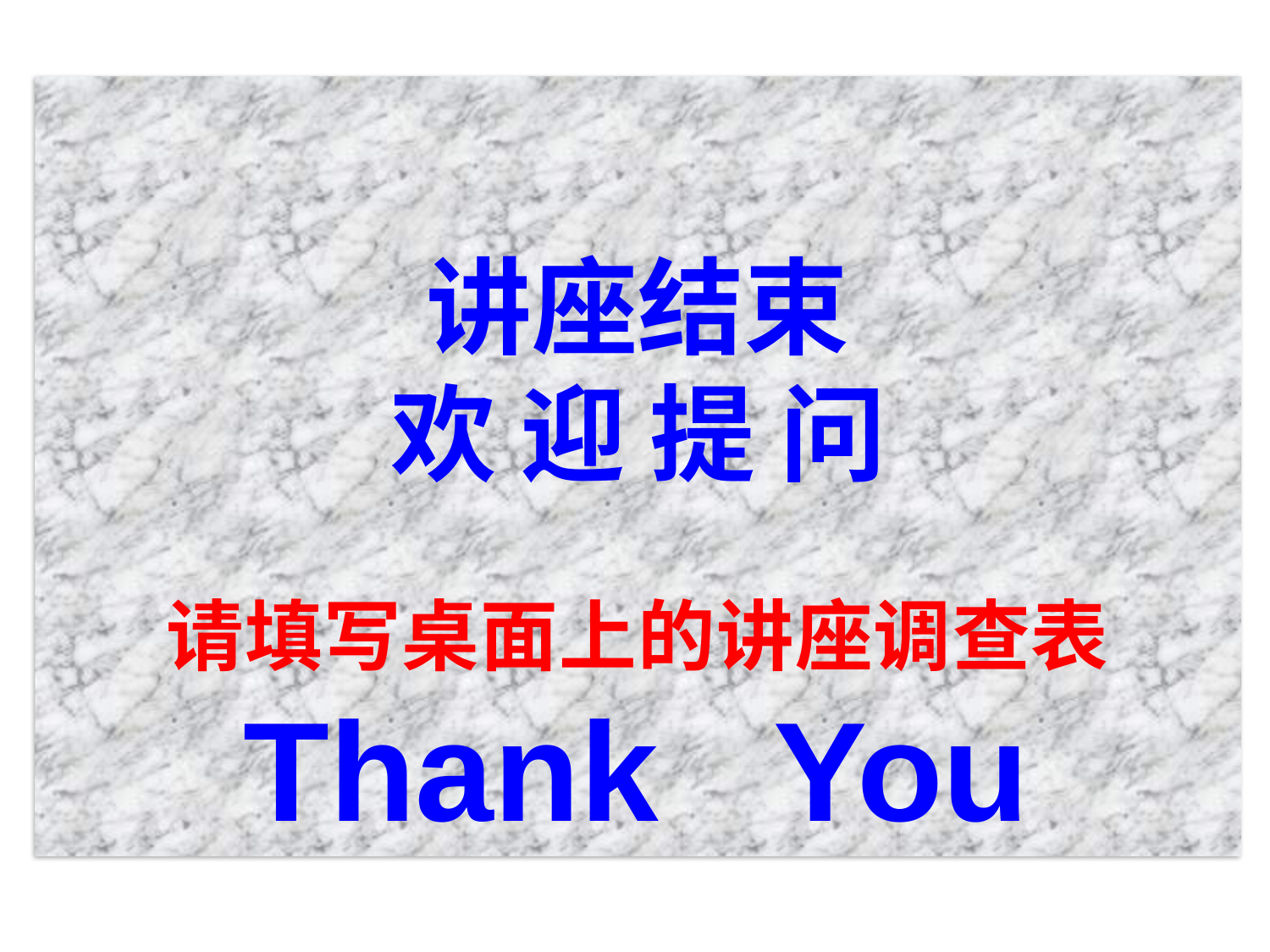

讲座结束
欢 迎 提 问
请填写桌面上的讲座调查表
 Thank   You